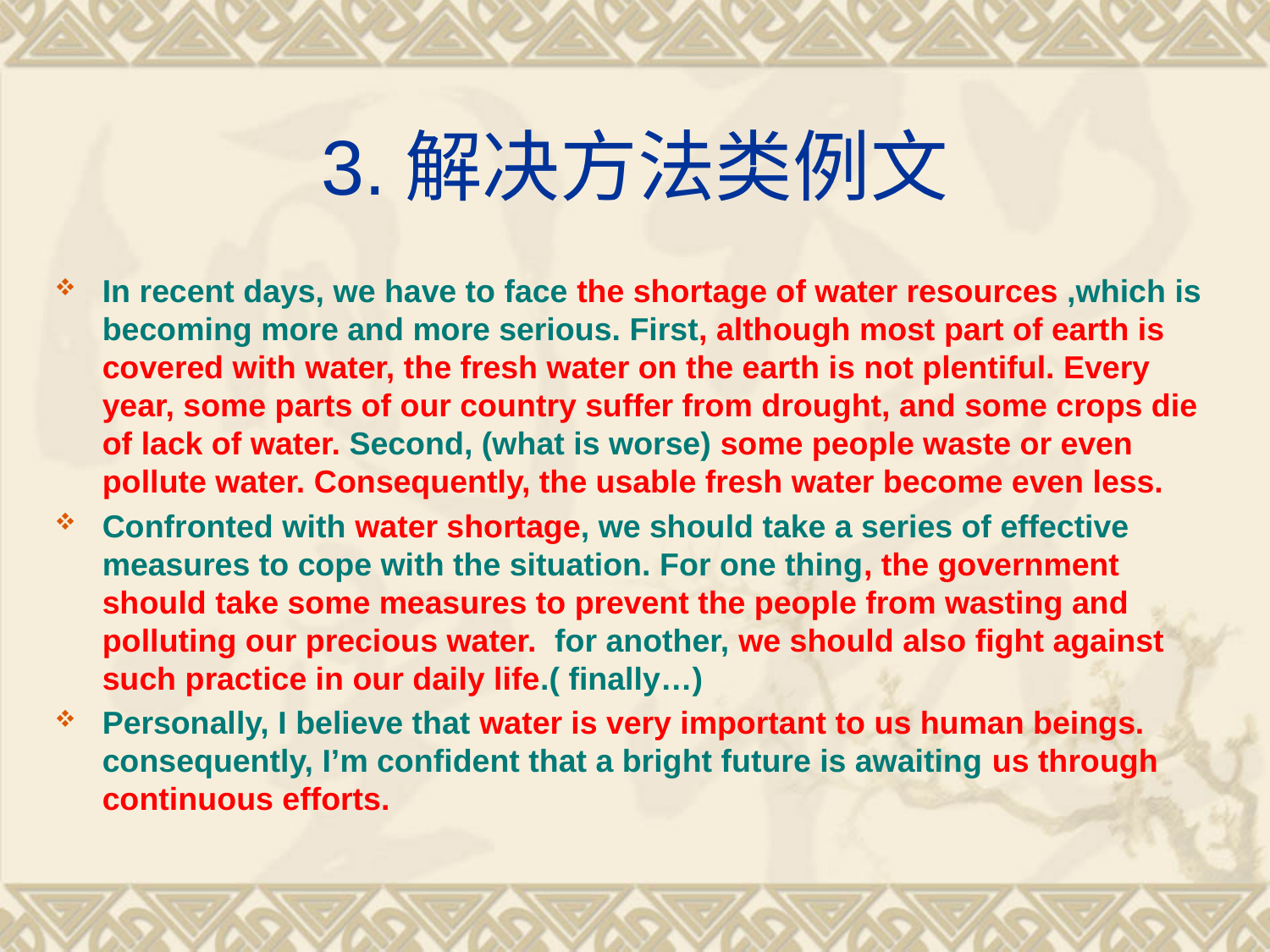

# 3.解决方法类例文
In recent days, we have to face the shortage of water resources ,which is becoming more and more serious. First, although most part of earth is covered with water, the fresh water on the earth is not plentiful. Every year, some parts of our country suffer from drought, and some crops die of lack of water. Second, (what is worse) some people waste or even pollute water. Consequently, the usable fresh water become even less.
Confronted with water shortage, we should take a series of effective measures to cope with the situation. For one thing, the government should take some measures to prevent the people from wasting and polluting our precious water.  for another, we should also fight against such practice in our daily life.( finally…)
Personally, I believe that water is very important to us human beings. consequently, I’m confident that a bright future is awaiting us through continuous efforts.